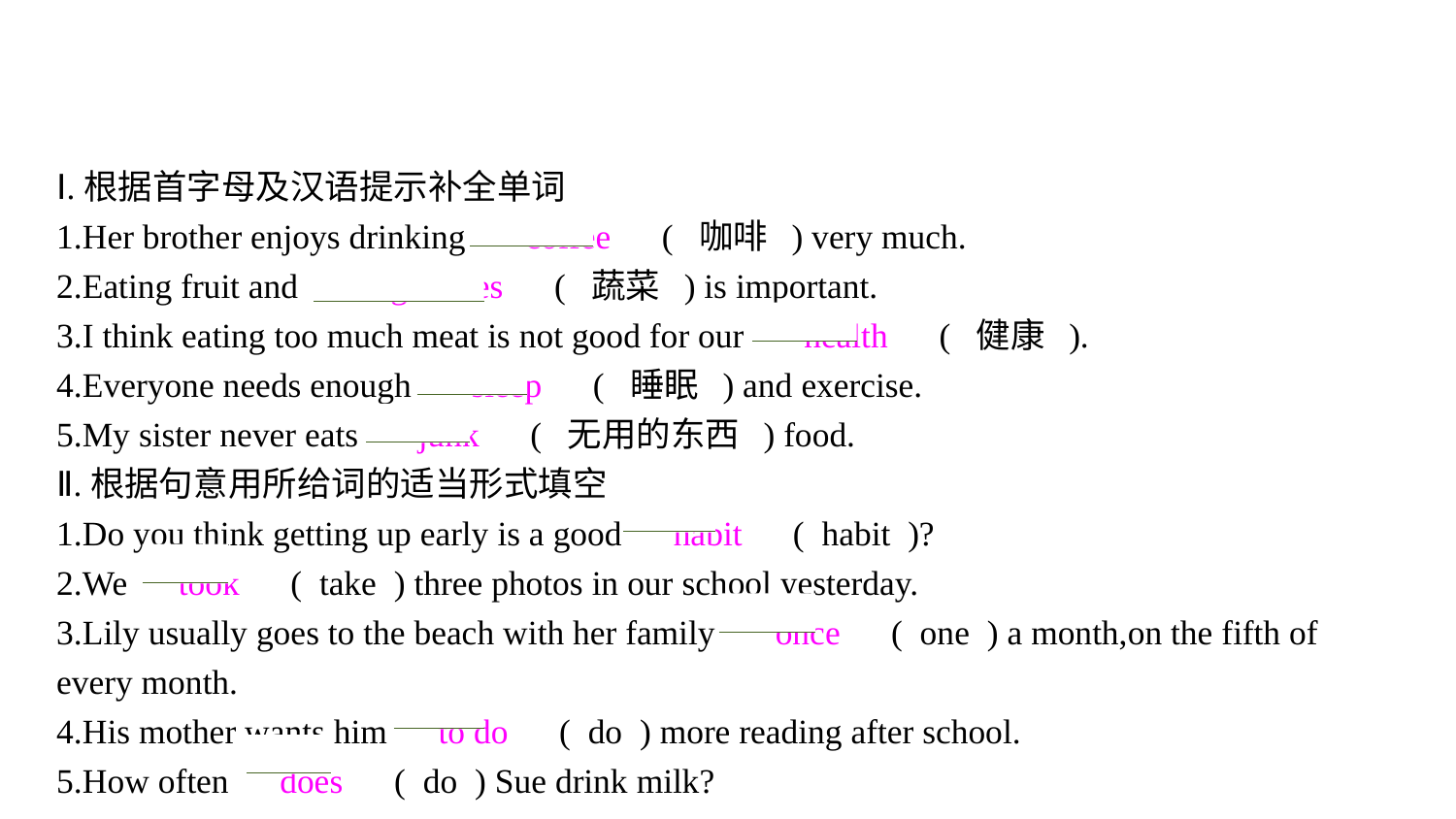

Ⅰ.根据首字母及汉语提示补全单词
1.Her brother enjoys drinking 　coffee　(  咖啡  ) very much.
2.Eating fruit and 　vegetables　(  蔬菜  ) is important.
3.I think eating too much meat is not good for our 　health　(  健康  ).
4.Everyone needs enough 　sleep　(  睡眠  ) and exercise.
5.My sister never eats 　junk　(  无用的东西  ) food.
Ⅱ.根据句意用所给词的适当形式填空
1.Do you think getting up early is a good　habit　(  habit  )?
2.We　took　(  take  ) three photos in our school yesterday.
3.Lily usually goes to the beach with her family 　once　(  one  ) a month,on the fifth of every month.
4.His mother wants him　to do　(  do  ) more reading after school.
5.How often　does　(  do  ) Sue drink milk?